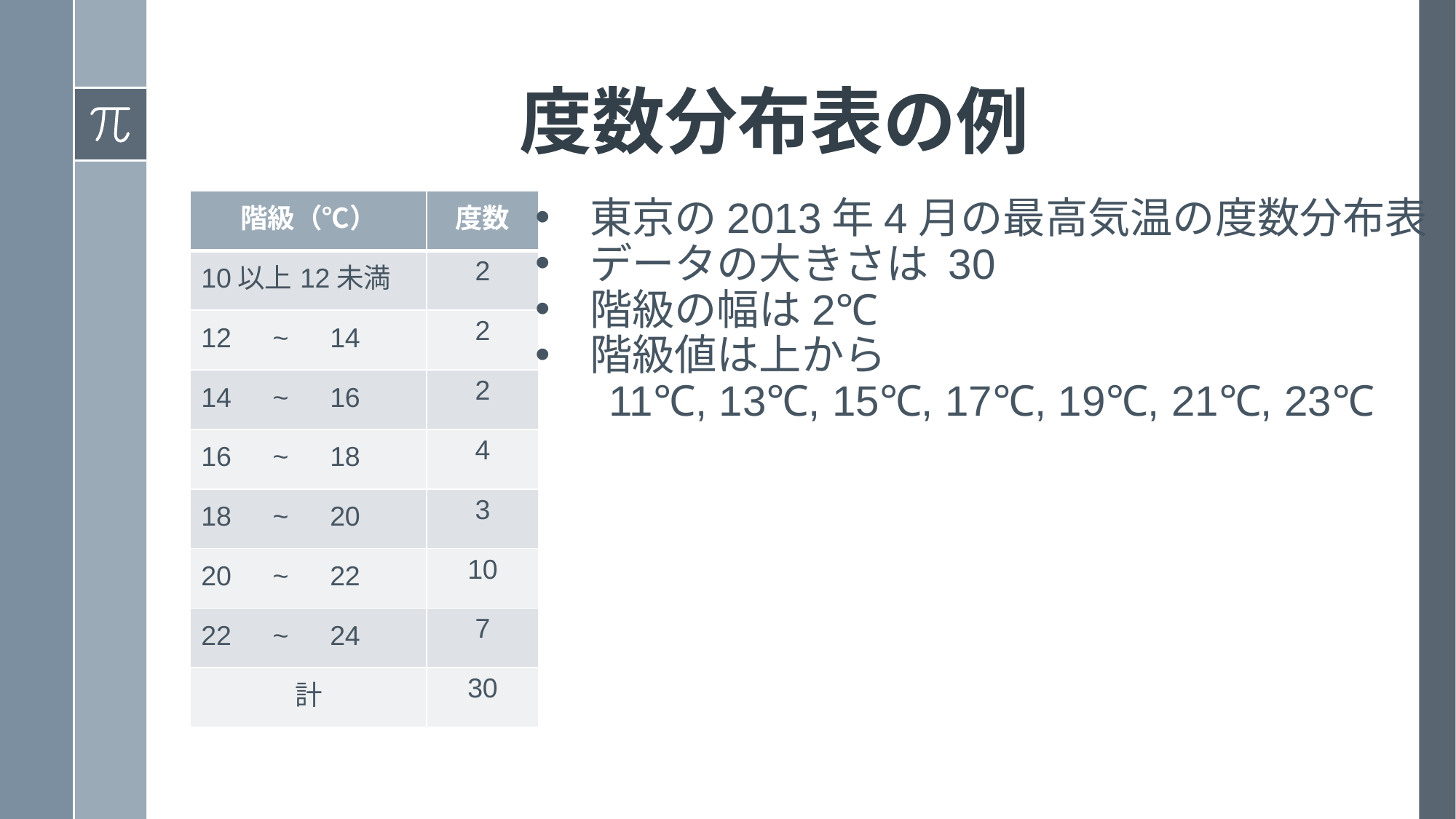

# 度数分布表の例
| 階級（℃） | 度数 |
| --- | --- |
| 10以上12未満 | 2 |
| 12　~　14 | 2 |
| 14　~　16 | 2 |
| 16　~　18 | 4 |
| 18　~　20 | 3 |
| 20　~　22 | 10 |
| 22　~　24 | 7 |
| 計 | 30 |
東京の2013年4月の最高気温の度数分布表
データの大きさは 30
階級の幅は2℃
階級値は上から
 11℃, 13℃, 15℃, 17℃, 19℃, 21℃, 23℃